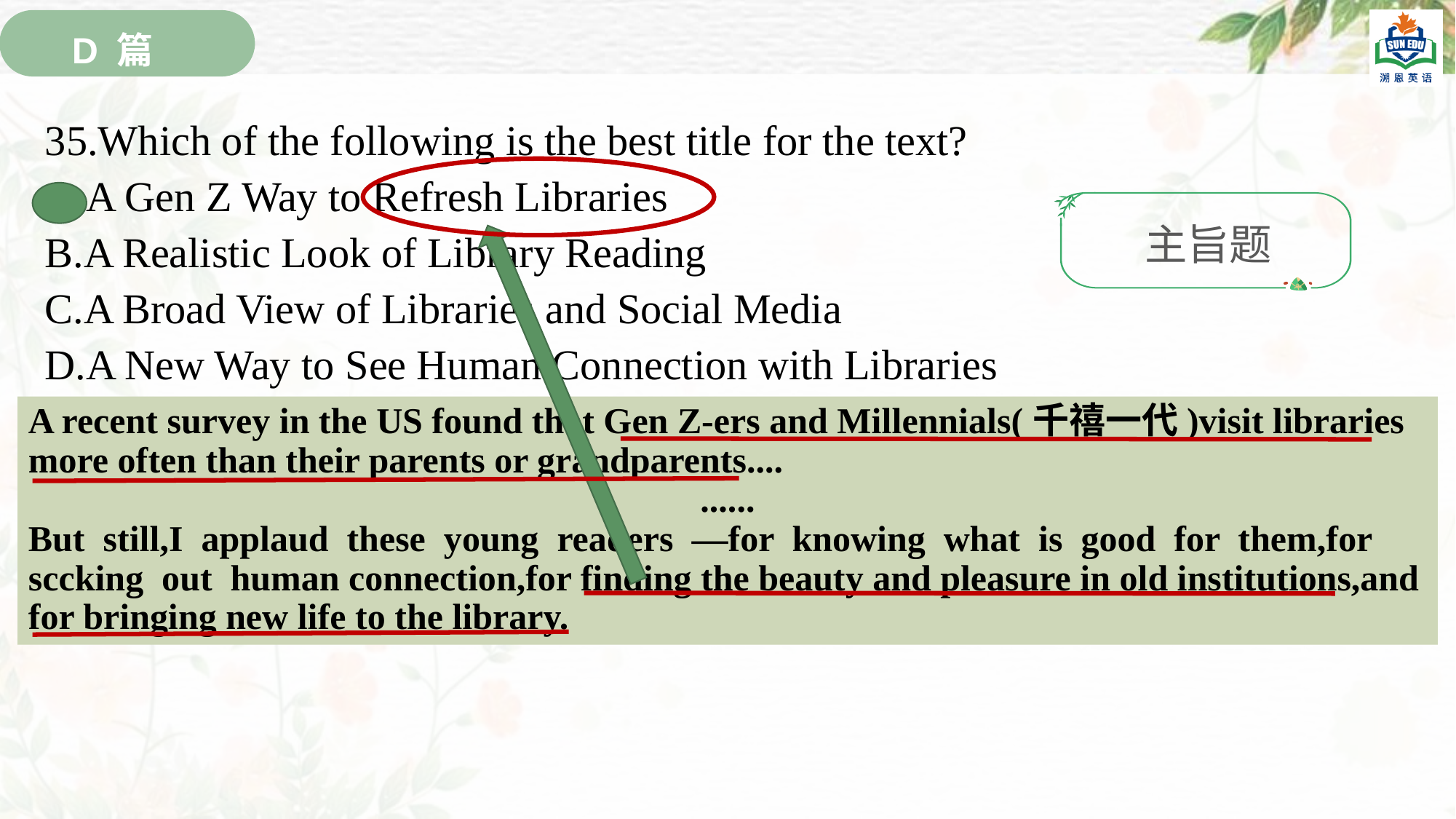

D 篇
35.Which of the following is the best title for the text?
A.A Gen Z Way to Refresh Libraries
B.A Realistic Look of Library Reading
C.A Broad View of Libraries and Social Media
D.A New Way to See Human Connection with Libraries

主旨题

A recent survey in the US found that Gen Z-ers and Millennials(千禧一代)visit libraries more often than their parents or grandparents....
......
But  still,I  applaud  these  young  readers  —for  knowing  what  is  good  for  them,for  sccking  out  human connection,for finding the beauty and pleasure in old institutions,and for bringing new life to the library.